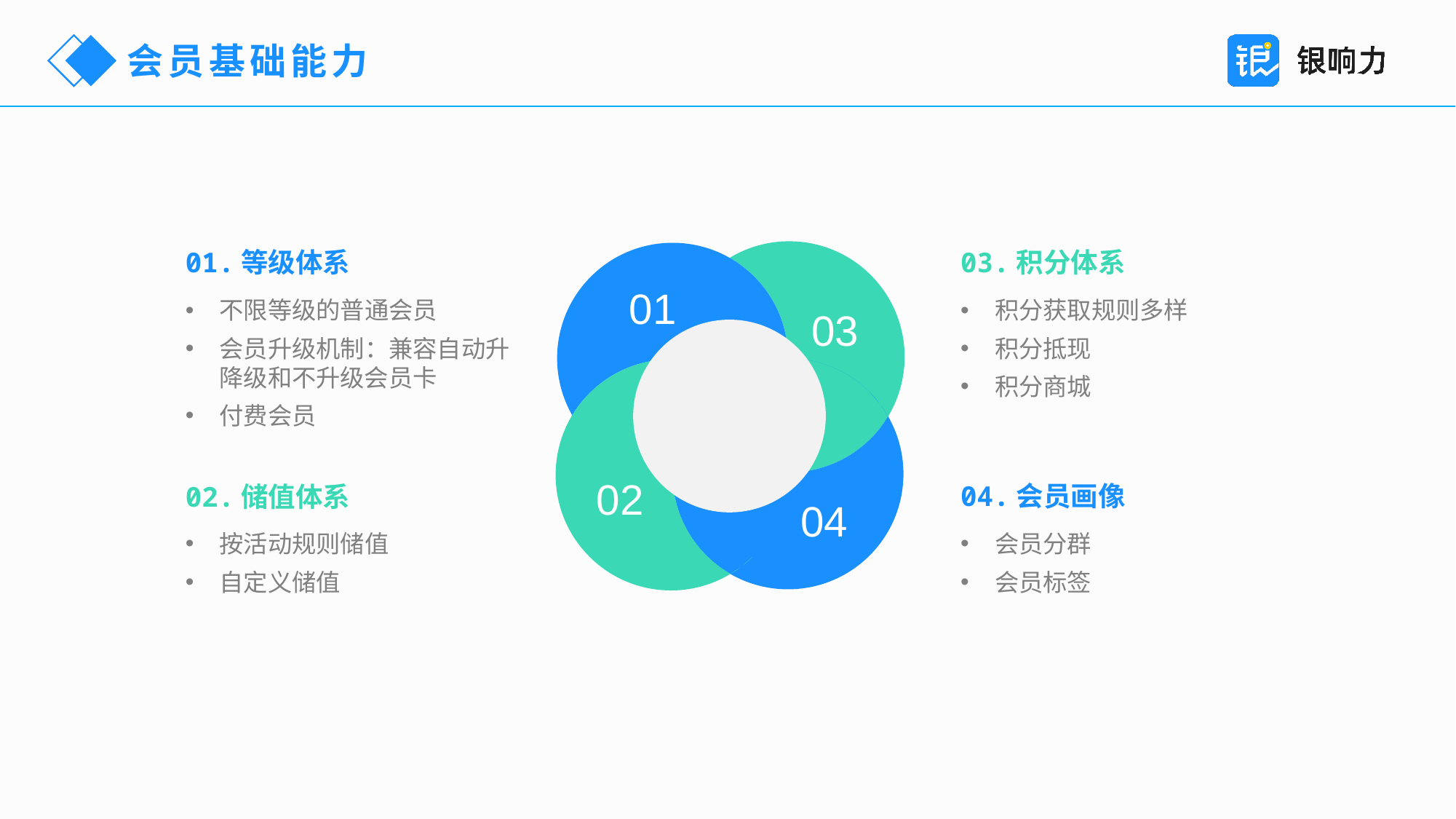

会员基础能力
01.等级体系
03.积分体系

01
不限等级的普通会员
会员升级机制：兼容自动升降级和不升级会员卡
付费会员
积分获取规则多样
积分抵现
积分商城
03

02
04.会员画像
02.储值体系
04
按活动规则储值
自定义储值
会员分群
会员标签